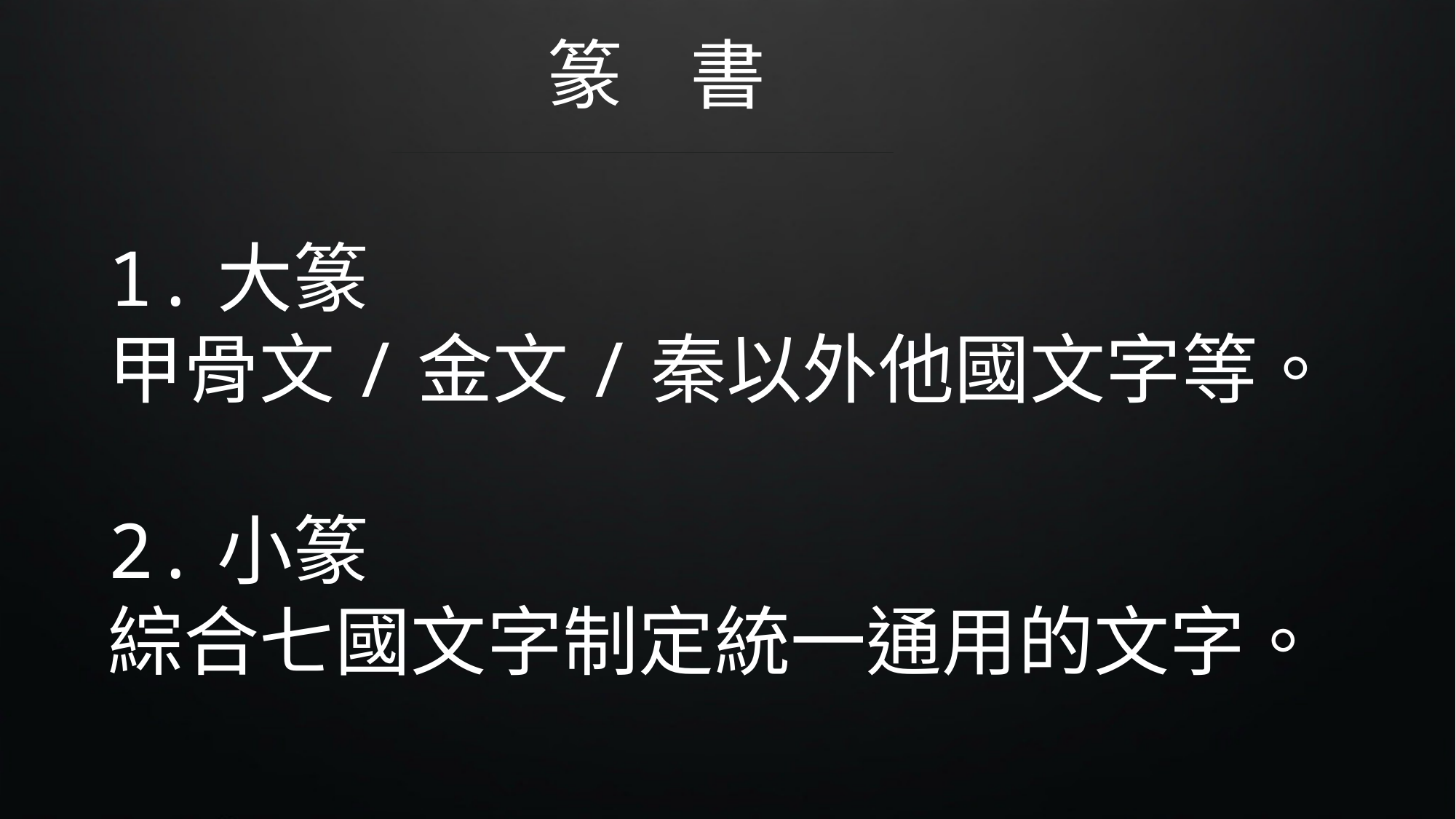

篆    書
1.大篆
甲骨文/金文/秦以外他國文字等。

2.小篆
綜合七國文字制定統一通用的文字。